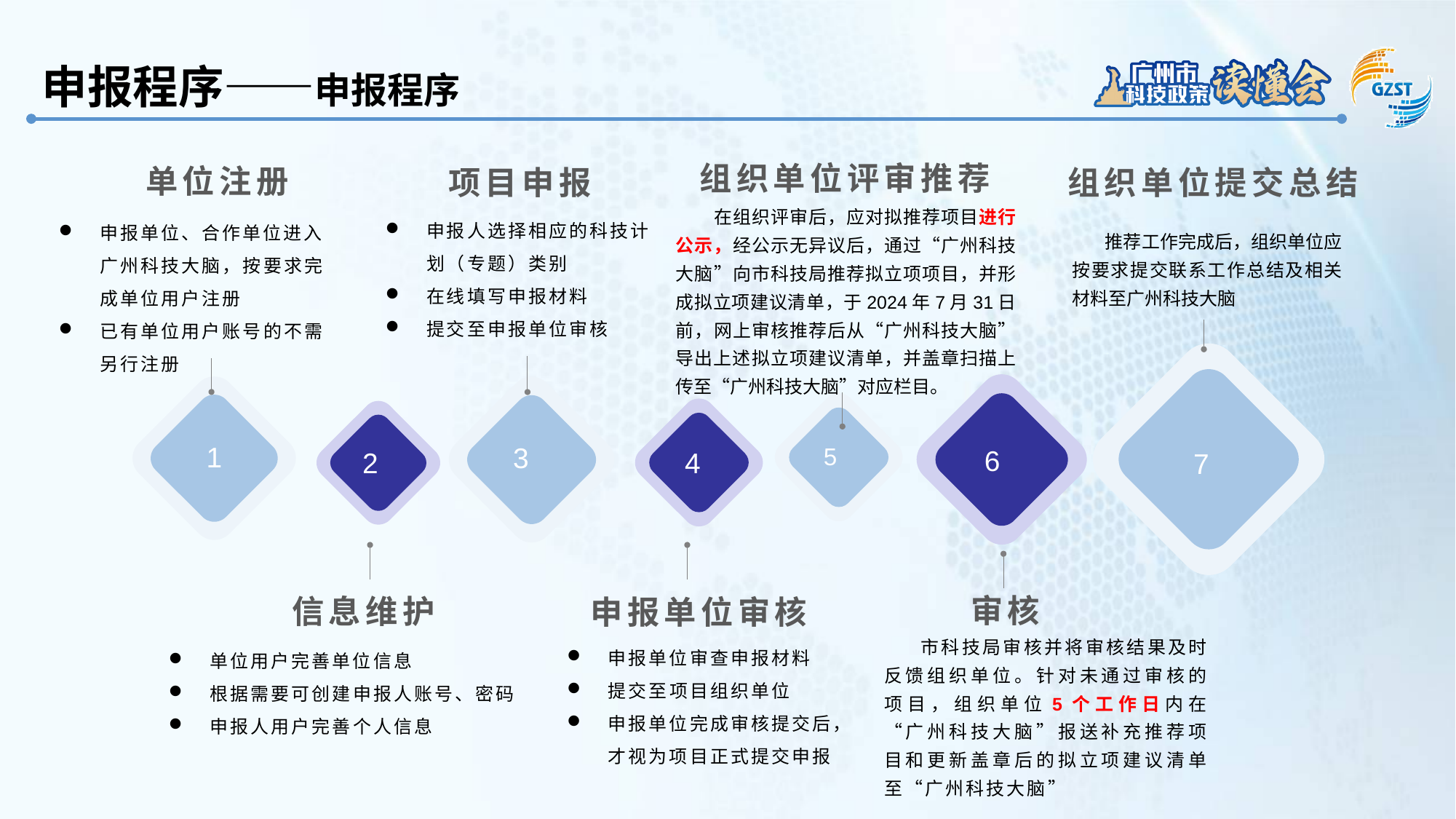

申报程序——申报程序
组织单位评审推荐
项目申报
组织单位提交总结
       推荐工作完成后，组织单位应按要求提交联系工作总结及相关材料至广州科技大脑
单位注册
       在组织评审后，应对拟推荐项目进行公示，经公示无异议后，通过“广州科技大脑”向市科技局推荐拟立项项目，并形成拟立项建议清单，于2024年7月31日前，网上审核推荐后从“广州科技大脑”导出上述拟立项建议清单，并盖章扫描上传至“广州科技大脑”对应栏目。
申报人选择相应的科技计划（专题）类别
在线填写申报材料
提交至申报单位审核
申报单位、合作单位进入广州科技大脑，按要求完成单位用户注册
已有单位用户账号的不需另行注册

  7

  6

1

 3

  5

 4

 2
信息维护
单位用户完善单位信息
根据需要可创建申报人账号、密码
申报人用户完善个人信息
申报单位审核
申报单位审查申报材料
提交至项目组织单位
申报单位完成审核提交后，才视为项目正式提交申报
审核
     市科技局审核并将审核结果及时反馈组织单位。针对未通过审核的项目，组织单位5个工作日内在“广州科技大脑”报送补充推荐项目和更新盖章后的拟立项建议清单至“广州科技大脑”